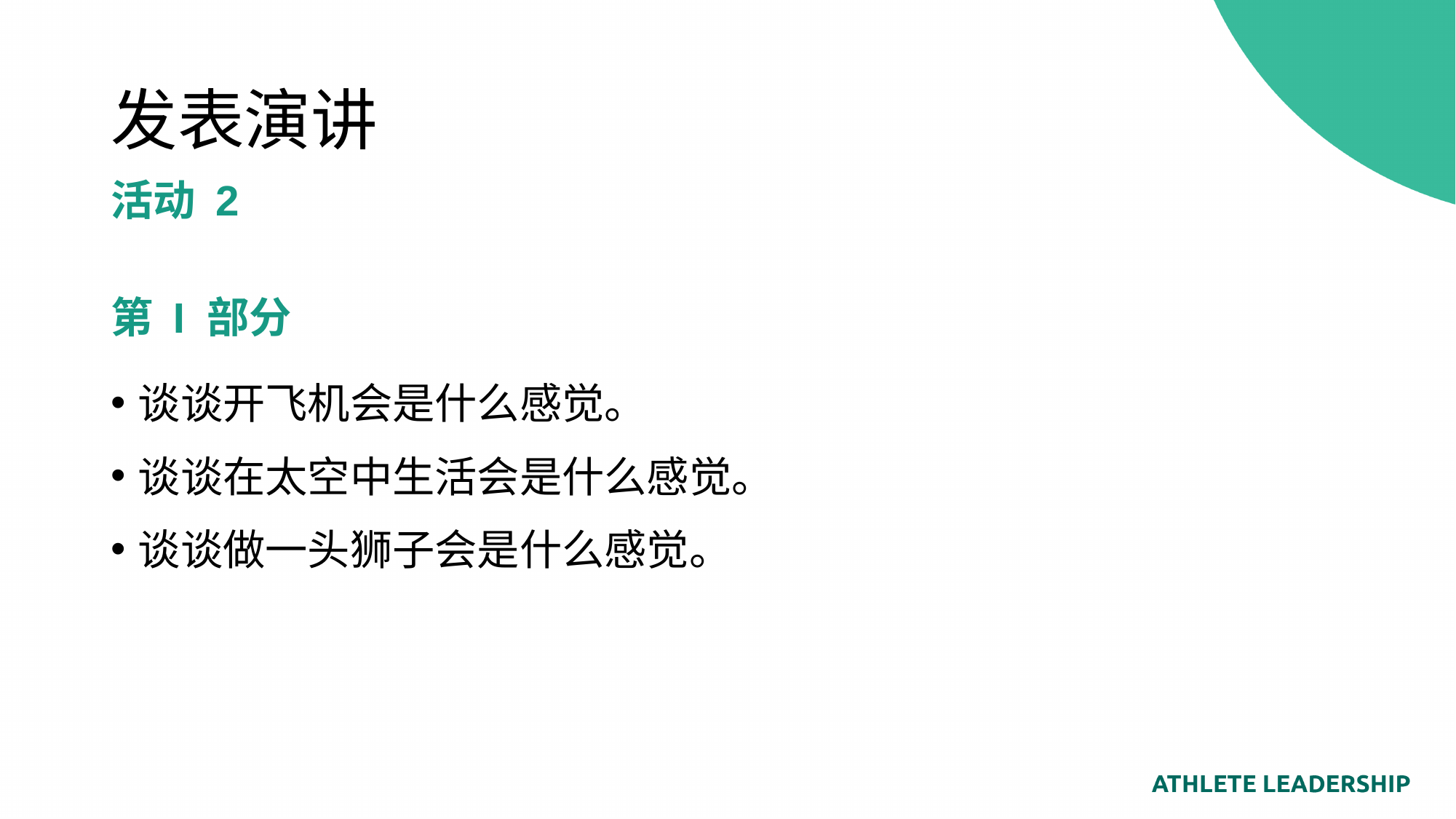

# 发表演讲
活动 2
第 I 部分
谈谈开飞机会是什么感觉。
谈谈在太空中生活会是什么感觉。
谈谈做一头狮子会是什么感觉。